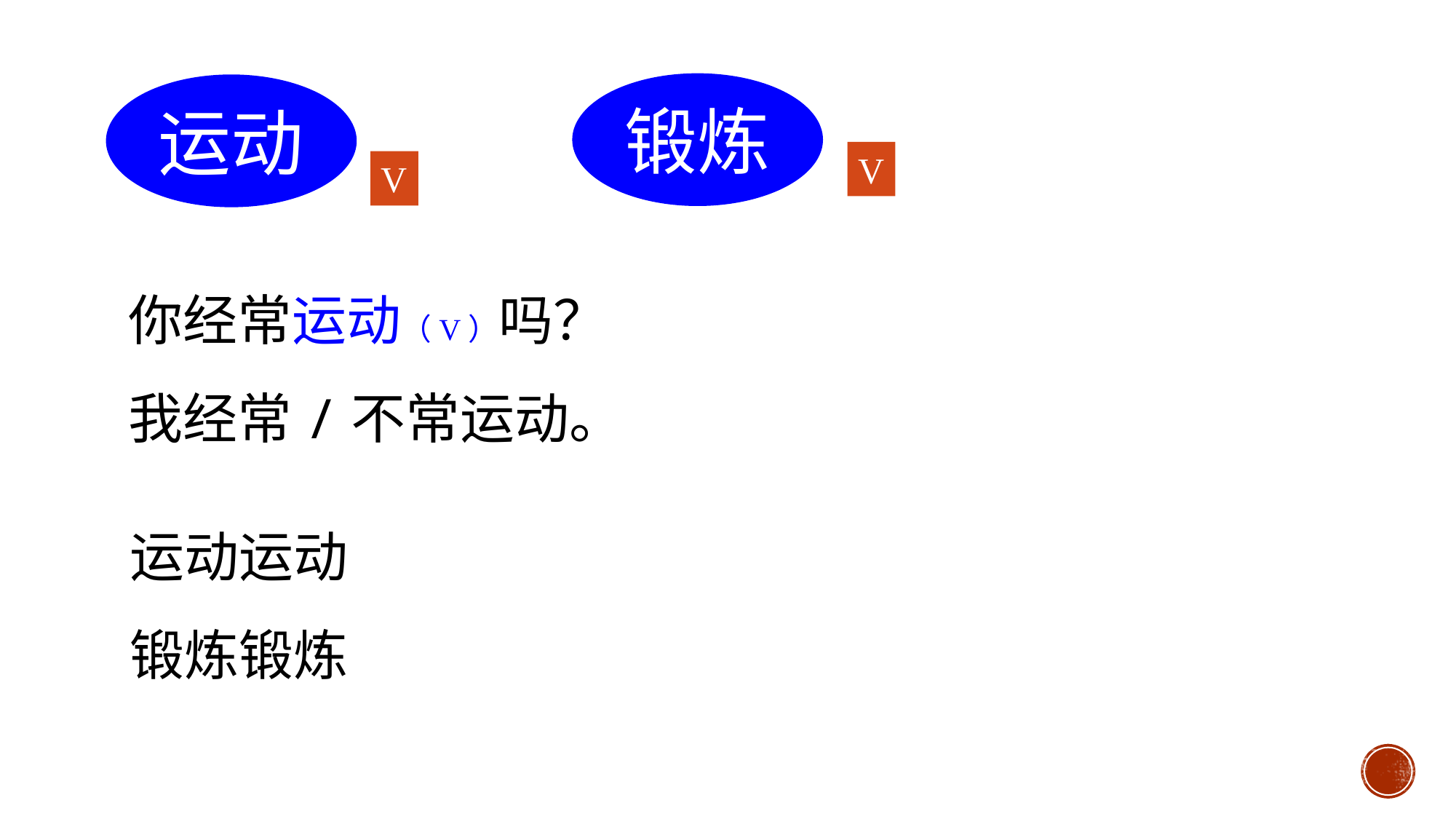

锻炼
运动
V
V
你经常运动（V）吗？
我经常/不常运动。
运动运动
锻炼锻炼